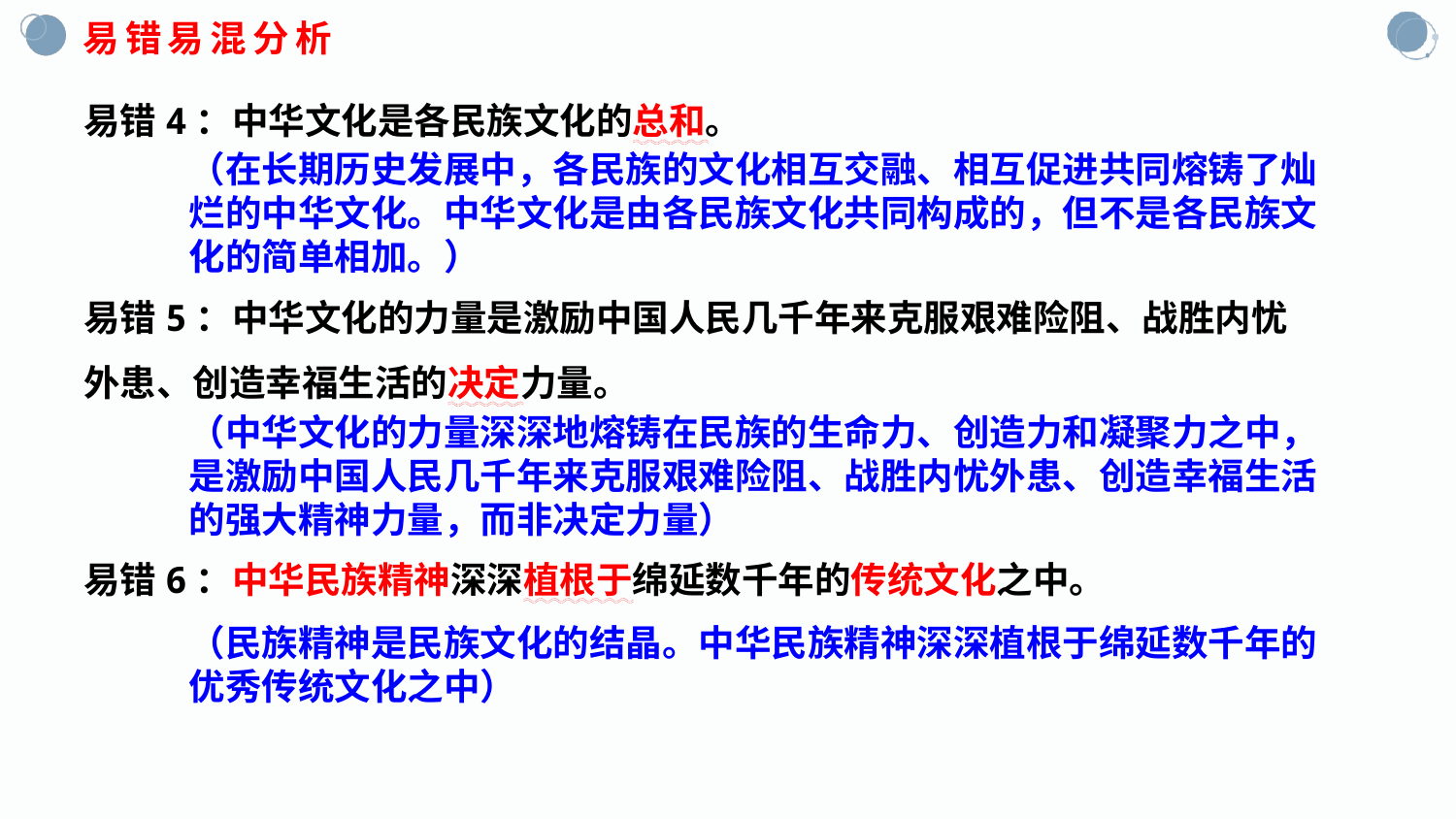

易错易混分析
易错4：中华文化是各民族文化的总和。

易错5：中华文化的力量是激励中国人民几千年来克服艰难险阻、战胜内忧外患、创造幸福生活的决定力量。

易错6：中华民族精神深深植根于绵延数千年的传统文化之中。

（在长期历史发展中，各民族的文化相互交融、相互促进共同熔铸了灿烂的中华文化。中华文化是由各民族文化共同构成的，但不是各民族文化的简单相加。）
（中华文化的力量深深地熔铸在民族的生命力、创造力和凝聚力之中，是激励中国人民几千年来克服艰难险阻、战胜内忧外患、创造幸福生活的强大精神力量，而非决定力量）
（民族精神是民族文化的结晶。中华民族精神深深植根于绵延数千年的优秀传统文化之中）